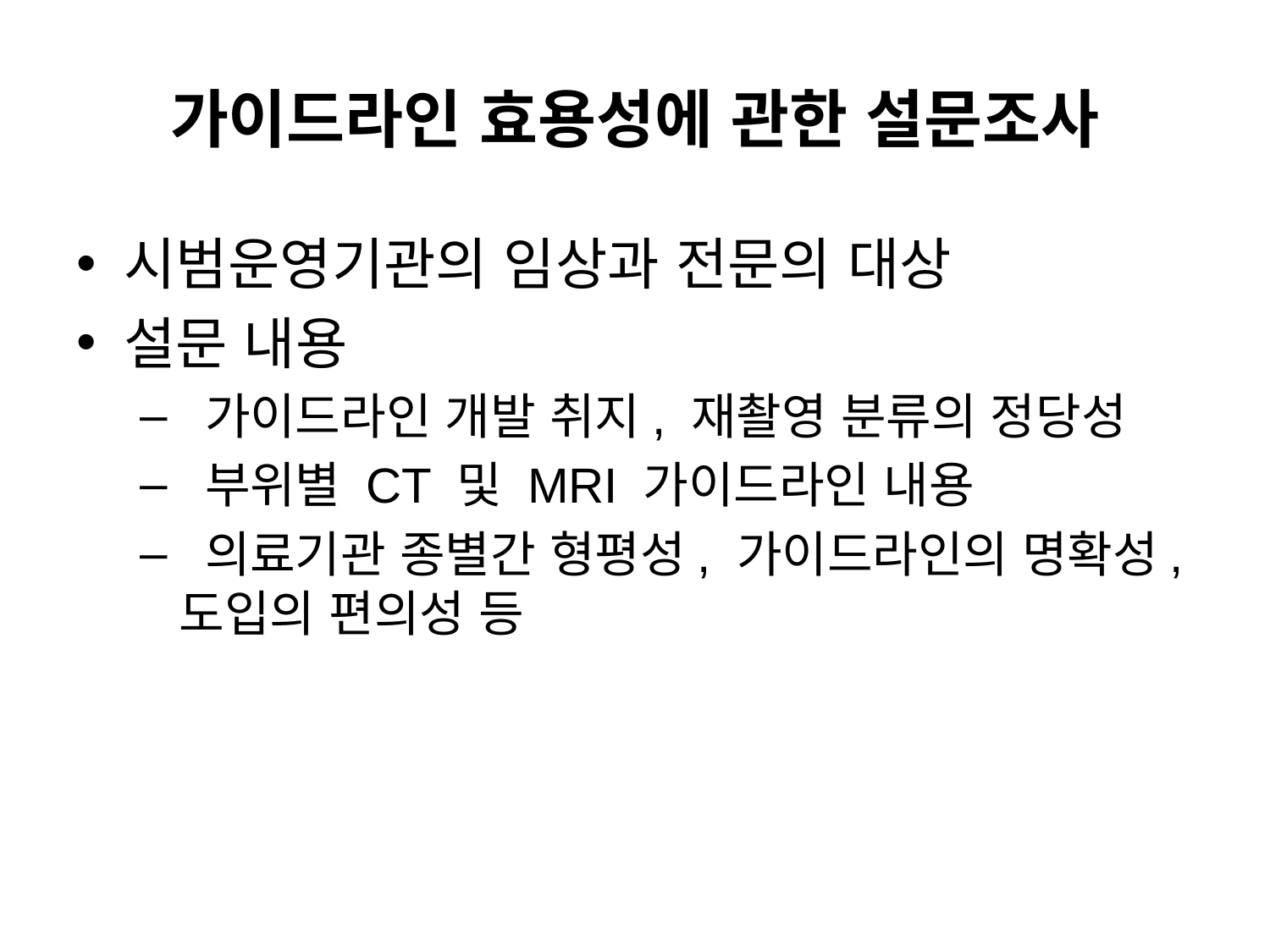

# 가이드라인 효용성에 관한 설문조사
시범운영기관의 임상과 전문의 대상
설문 내용
 가이드라인 개발 취지, 재촬영 분류의 정당성
 부위별 CT 및 MRI 가이드라인 내용
 의료기관 종별간 형평성, 가이드라인의 명확성, 도입의 편의성 등